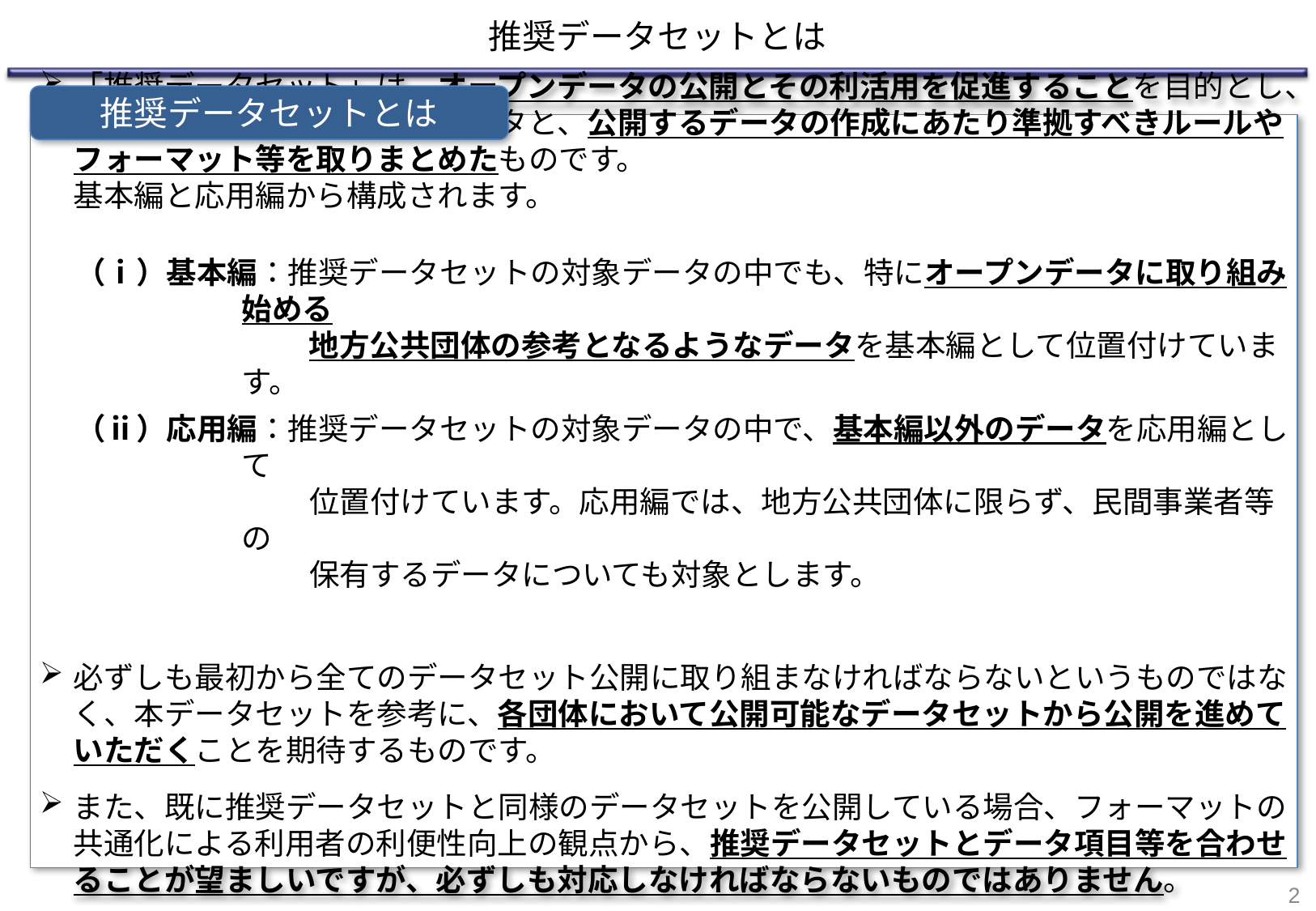

# 推奨データセットとは
推奨データセットとは
「推奨データセット」は、オープンデータの公開とその利活用を促進することを目的とし、政府として公開を推奨するデータと、公開するデータの作成にあたり準拠すべきルールやフォーマット等を取りまとめたものです。
基本編と応用編から構成されます。

（ⅰ）基本編：推奨データセットの対象データの中でも、特にオープンデータに取り組み始める
　　 地方公共団体の参考となるようなデータを基本編として位置付けています。
（ⅱ）応用編：推奨データセットの対象データの中で、基本編以外のデータを応用編として
　　 位置付けています。応用編では、地方公共団体に限らず、民間事業者等の
　　 保有するデータについても対象とします。

必ずしも最初から全てのデータセット公開に取り組まなければならないというものではなく、本データセットを参考に、各団体において公開可能なデータセットから公開を進めていただくことを期待するものです。
また、既に推奨データセットと同様のデータセットを公開している場合、フォーマットの共通化による利用者の利便性向上の観点から、推奨データセットとデータ項目等を合わせることが望ましいですが、必ずしも対応しなければならないものではありません。

2